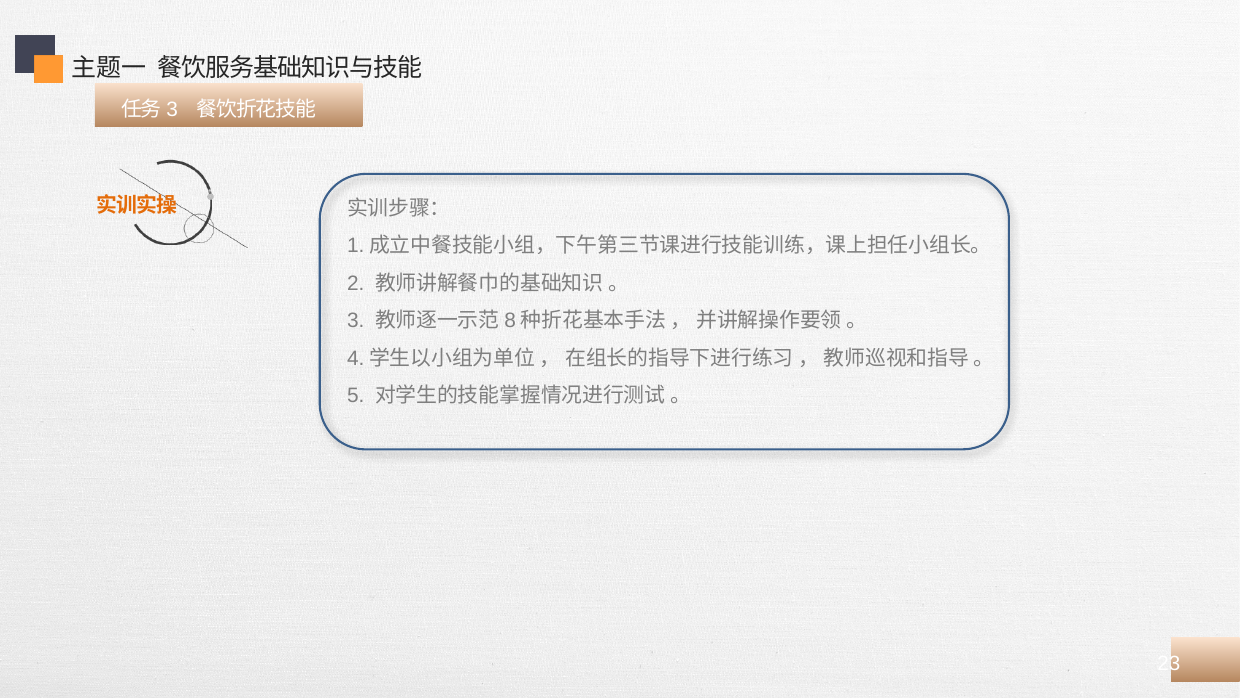

主题一  餐饮服务基础知识与技能

 任务3   餐饮折花技能

实训步骤：
1.成立中餐技能小组，下午第三节课进行技能训练，课上担任小组长。
2. 教师讲解餐巾的基础知识 。
3. 教师逐一示范8种折花基本手法 ， 并讲解操作要领 。
4.学生以小组为单位 ， 在组长的指导下进行练习 ， 教师巡视和指导 。
5. 对学生的技能掌握情况进行测试 。